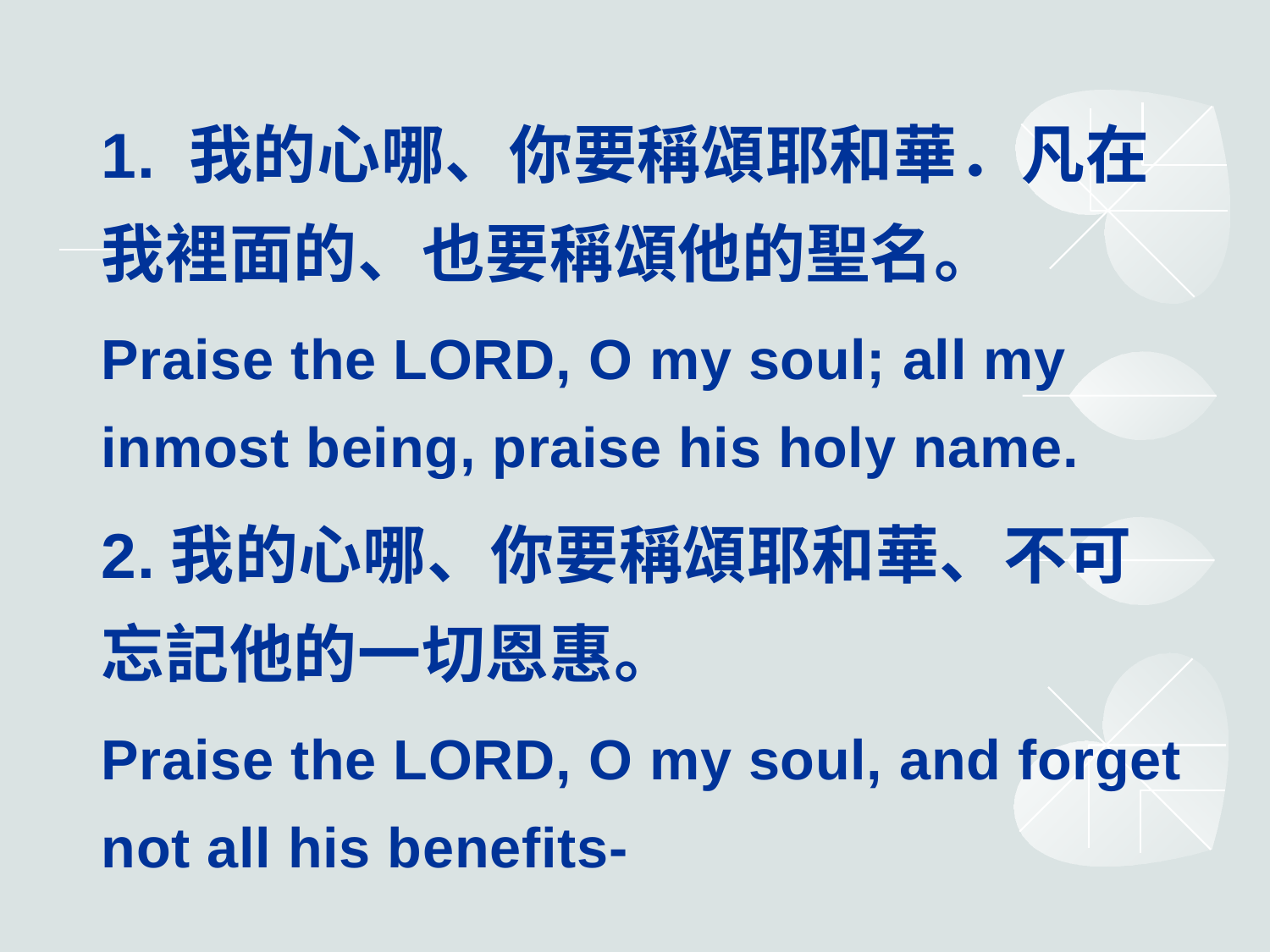

1. 我的心哪、你要稱頌耶和華．凡在我裡面的、也要稱頌他的聖名。
Praise the LORD, O my soul; all my inmost being, praise his holy name.
2.我的心哪、你要稱頌耶和華、不可忘記他的一切恩惠。
Praise the LORD, O my soul, and forget not all his benefits-